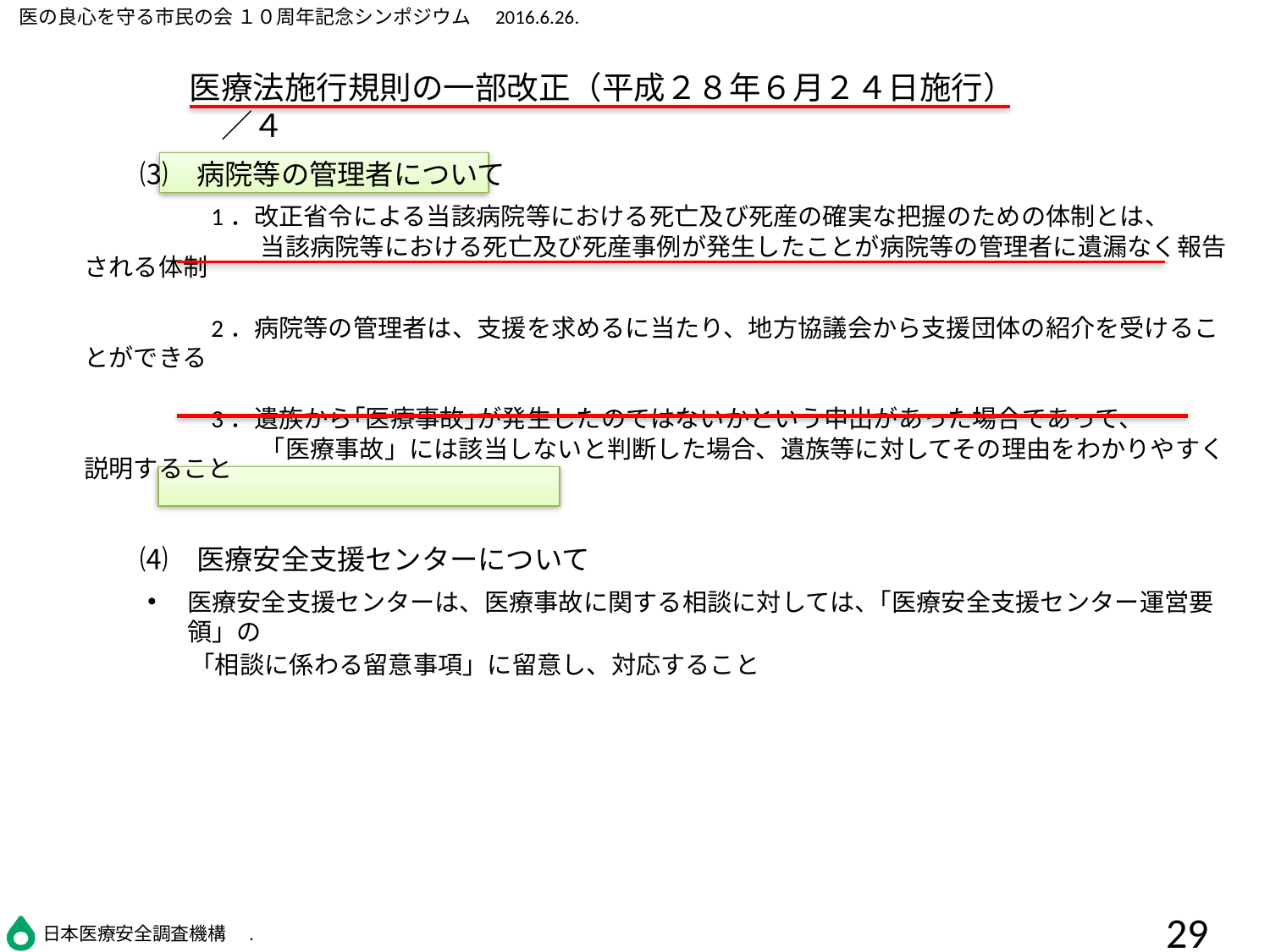

医療法施行規則の一部改正（平成２８年６月２４日施行）　／４
　　⑶　病院等の管理者について
	1．改正省令による当該病院等における死亡及び死産の確実な把握のための体制とは、
	　　当該病院等における死亡及び死産事例が発生したことが病院等の管理者に遺漏なく報告される体制
	2．病院等の管理者は、支援を求めるに当たり、地方協議会から支援団体の紹介を受けることができる
	3．遺族から｢医療事故｣が発生したのではないかという申出があった場合であって、
	　　「医療事故」には該当しないと判断した場合、遺族等に対してその理由をわかりやすく説明すること

　　⑷　医療安全支援センターについて
医療安全支援センターは、医療事故に関する相談に対しては、｢医療安全支援センター運営要領」の
　　 ｢相談に係わる留意事項」に留意し、対応すること